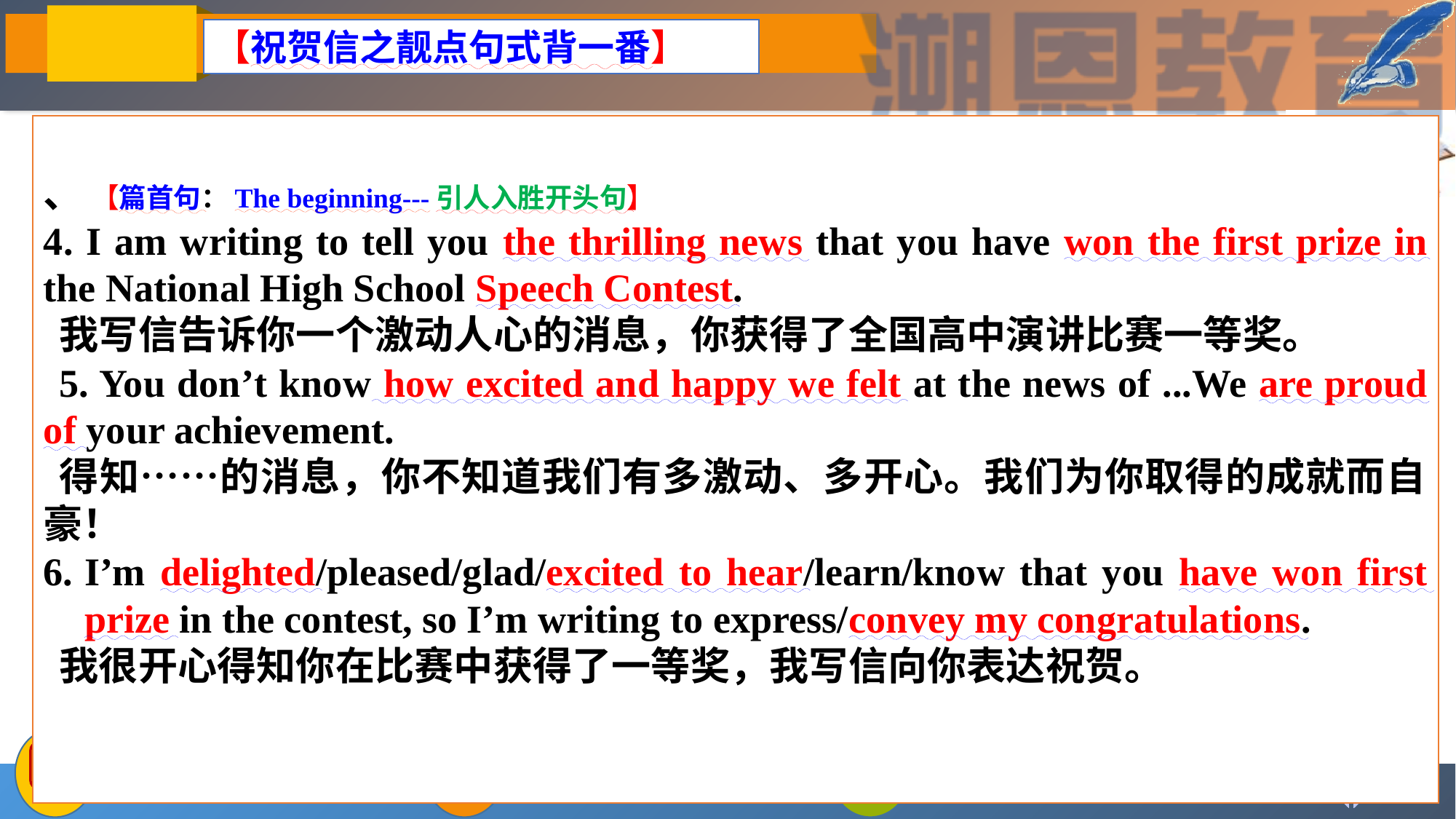

【祝贺信之靓点句式背一番】

、 【篇首句：The beginning---引人入胜开头句】
4. I am writing to tell you the thrilling news that you have won the first prize in the National High School Speech Contest.
我写信告诉你一个激动人心的消息，你获得了全国高中演讲比赛一等奖。
5. You don’t know how excited and happy we felt at the news of ...We are proud of your achievement.
得知……的消息，你不知道我们有多激动、多开心。我们为你取得的成就而自豪！
I’m delighted/pleased/glad/excited to hear/learn/know that you have won first prize in the contest, so I’m writing to express/convey my congratulations.
我很开心得知你在比赛中获得了一等奖，我写信向你表达祝贺。